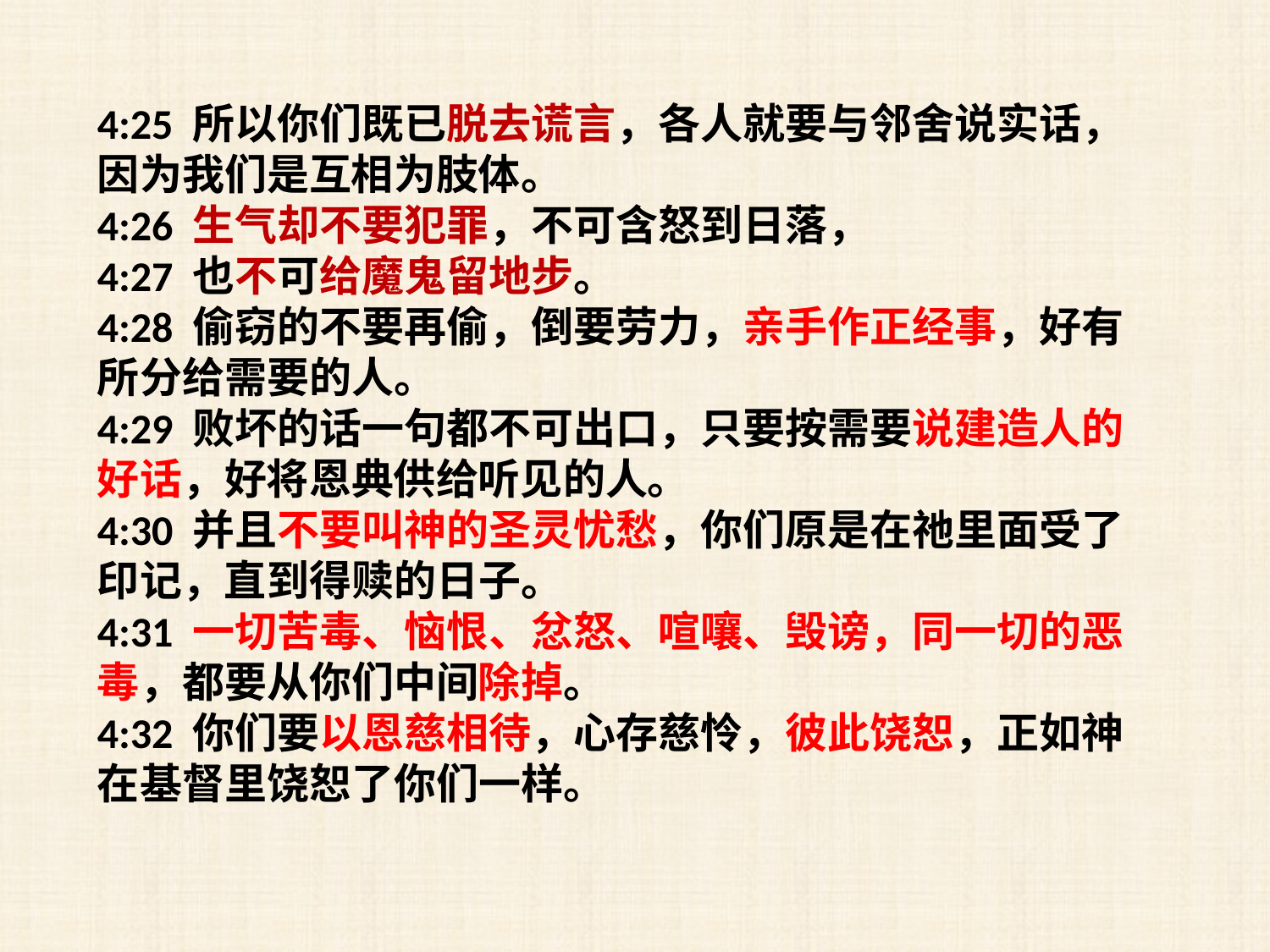

4:25 所以你们既已脱去谎言，各人就要与邻舍说实话，因为我们是互相为肢体。
4:26 生气却不要犯罪，不可含怒到日落，
4:27 也不可给魔鬼留地步。
4:28 偷窃的不要再偷，倒要劳力，亲手作正经事，好有所分给需要的人。
4:29 败坏的话一句都不可出口，只要按需要说建造人的好话，好将恩典供给听见的人。
4:30 并且不要叫神的圣灵忧愁，你们原是在祂里面受了印记，直到得赎的日子。
4:31 一切苦毒、恼恨、忿怒、喧嚷、毁谤，同一切的恶毒，都要从你们中间除掉。
4:32 你们要以恩慈相待，心存慈怜，彼此饶恕，正如神在基督里饶恕了你们一样。